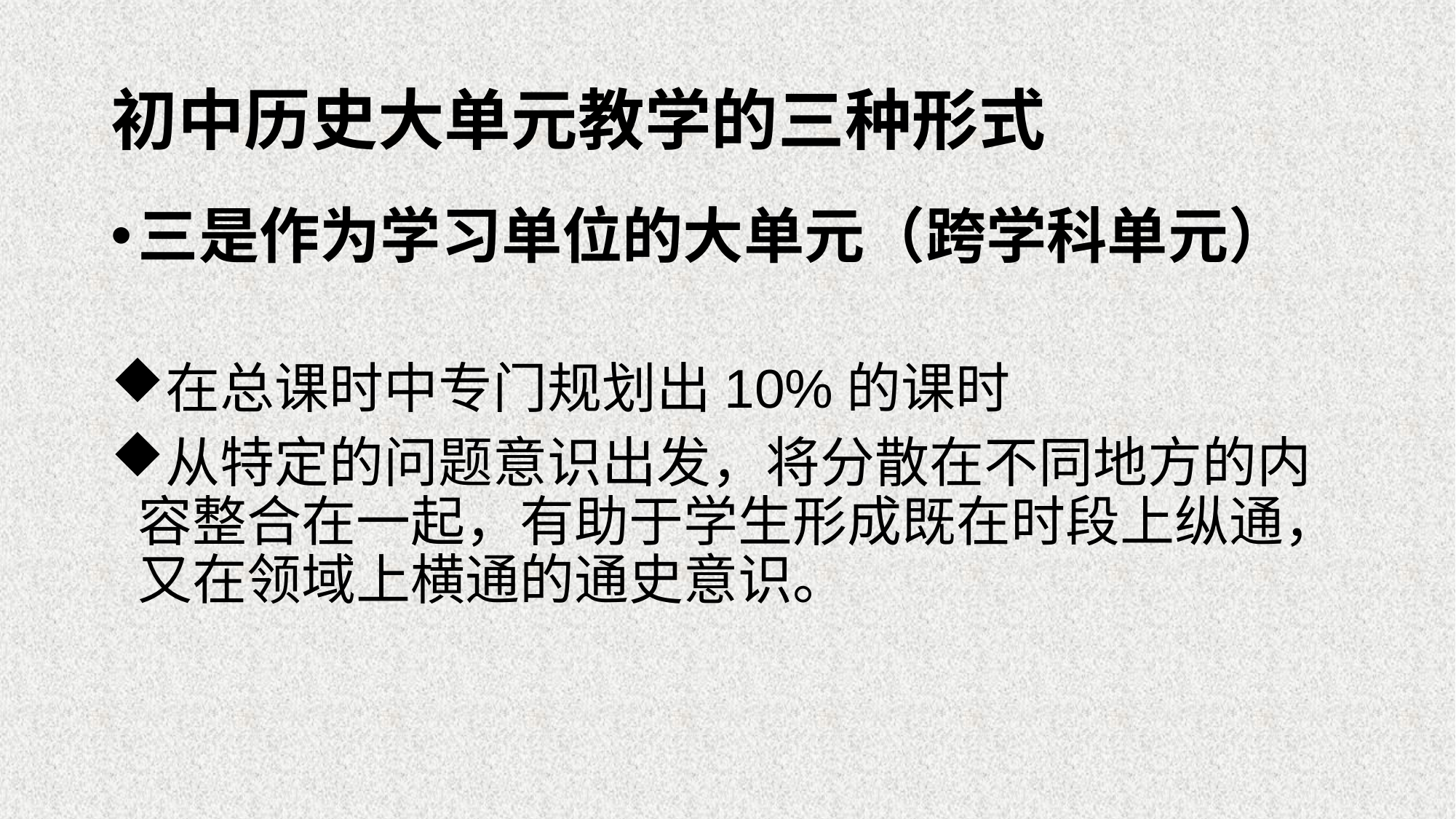

# 初中历史大单元教学的三种形式
三是作为学习单位的大单元（跨学科单元）

在总课时中专门规划出10%的课时
从特定的问题意识出发，将分散在不同地方的内容整合在一起，有助于学生形成既在时段上纵通，又在领域上横通的通史意识。